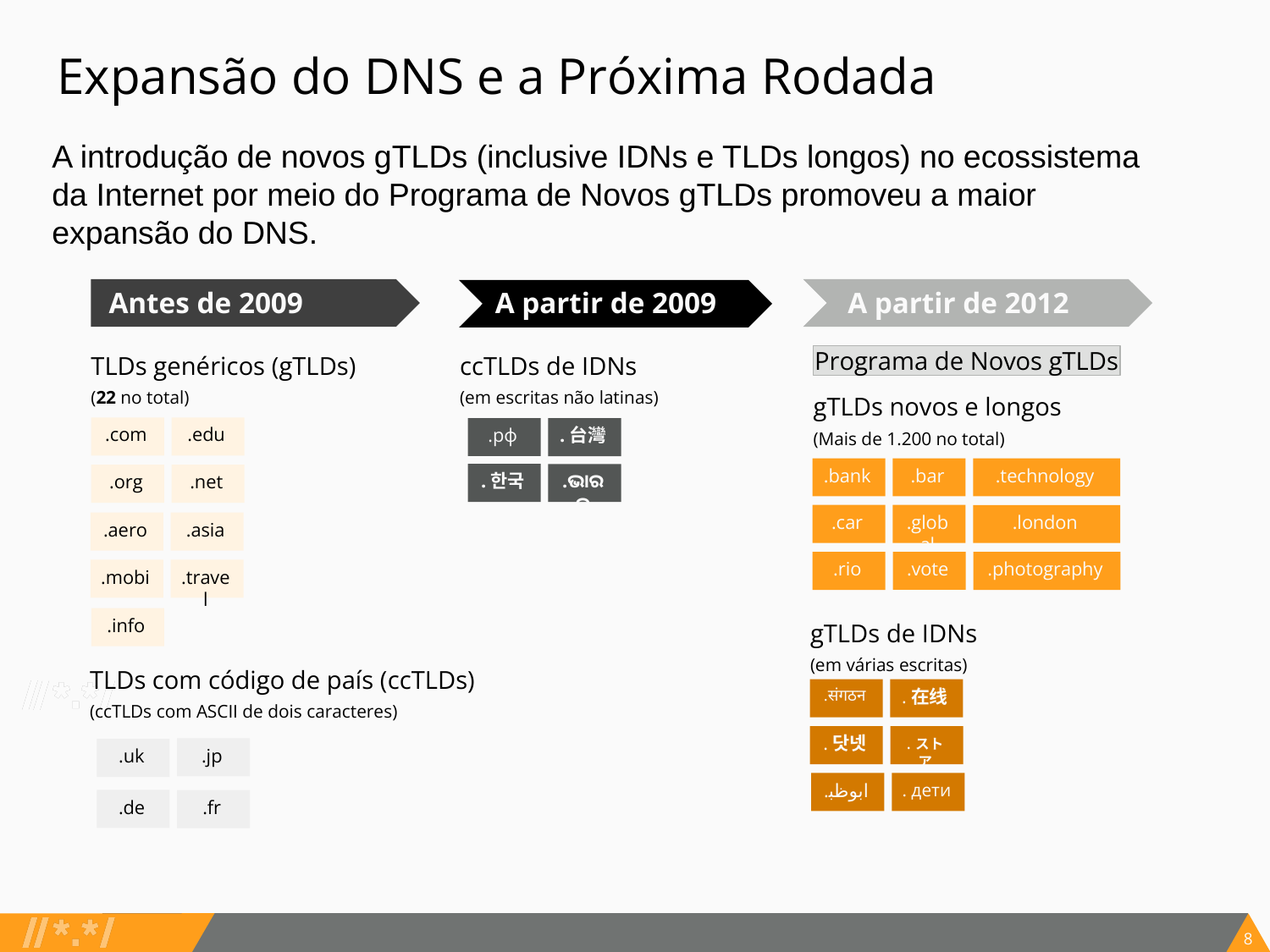

# Expansão do DNS e a Próxima Rodada
A introdução de novos gTLDs (inclusive IDNs e TLDs longos) no ecossistema da Internet por meio do Programa de Novos gTLDs promoveu a maior expansão do DNS.
2016
Antes de 2009
A partir de 2012
A partir de 2009

A partir de 2012
TLDs genéricos (gTLDs)
(22 no total)
ccTLDs de IDNs
(em escritas não latinas)
Programa de Novos gTLDs
gTLDs novos e longos
(Mais de 1.200 no total)

.com
.edu
.рф
.台灣
.bank
.bar
.technology
.한국
.ଭାରତ
.org
.net
.car
.global
.london
.aero
.asia
.vote
.rio
.photography
.mobi
.travel
gTLDs de IDNs
(em várias escritas)
.info
TLDs com código de país (ccTLDs)
(ccTLDs com ASCII de dois caracteres)
.संगठन
.在线
.ストア
.닷넷
.jp
.uk
.ابوظبي
. дети
.de
.fr